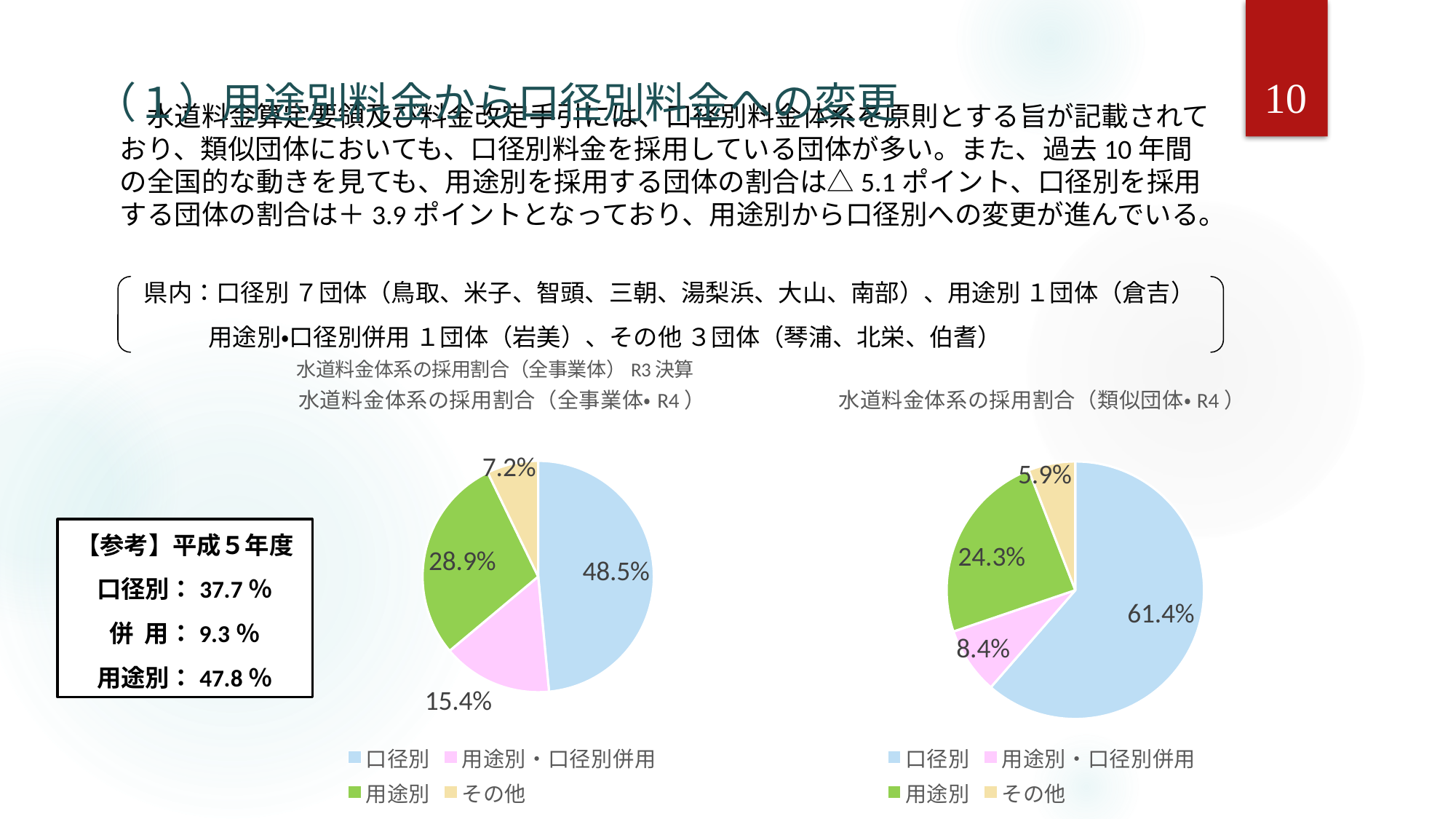

（１）用途別料金から口径別料金への変更
10
　水道料金算定要領及び料金改定手引には、口径別料金体系を原則とする旨が記載されており、類似団体においても、口径別料金を採用している団体が多い。また、過去10年間の全国的な動きを見ても、用途別を採用する団体の割合は△5.1ポイント、口径別を採用する団体の割合は＋3.9ポイントとなっており、用途別から口径別への変更が進んでいる。
　県内：口径別 ７団体（鳥取、米子、智頭、三朝、湯梨浜、大山、南部）、用途別 １団体（倉吉）
　  　　 用途別・口径別併用 １団体（岩美）、その他 ３団体（琴浦、北栄、伯耆）

### Chart: 水道料金体系の採用割合（全事業体）R3決算

| Category |
|---|

### Chart: 水道料金体系の採用割合（類似団体・R4）

| Category |  |
|---|---|
| 口径別 | 0.614 |
| 用途別・口径別併用 | 0.084 |
| 用途別 | 0.243 |
| その他 | 0.059 |

### Chart: 水道料金体系の採用割合（全事業体・R4）

| Category |  |
|---|---|
| 口径別 | 0.485 |
| 用途別・口径別併用 | 0.154 |
| 用途別 | 0.289 |
| その他 | 0.072 |
【参考】平成５年度
口径別：37.7％
併  用：9.3％
用途別：47.8％